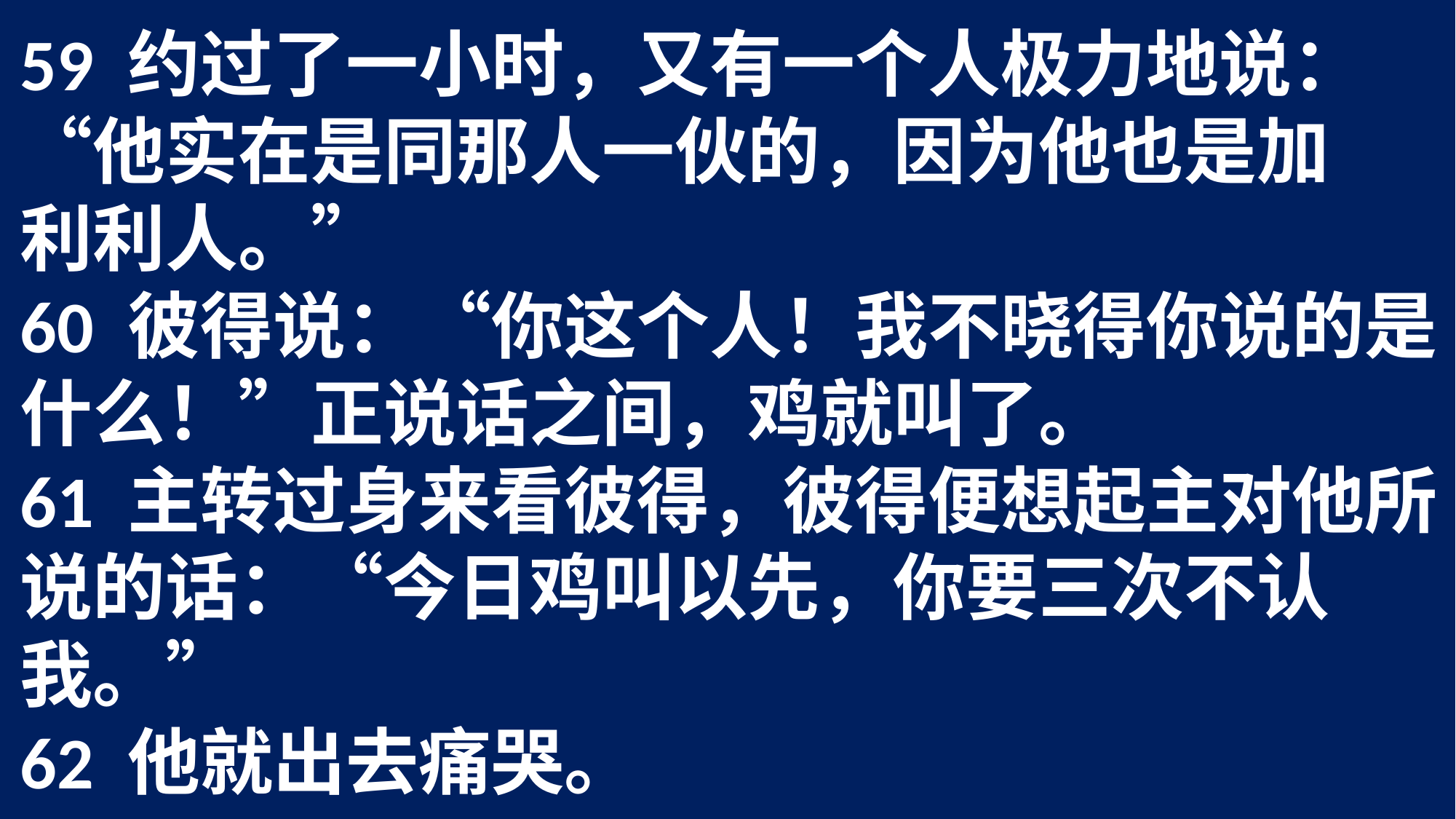

59 约过了一小时，又有一个人极力地说：	“他实在是同那人一伙的，因为他也是加	利利人。”
60 彼得说：“你这个人！我不晓得你说的是	什么！”正说话之间，鸡就叫了。
61 主转过身来看彼得，彼得便想起主对他所	说的话：“今日鸡叫以先，你要三次不认	我。”
62 他就出去痛哭。